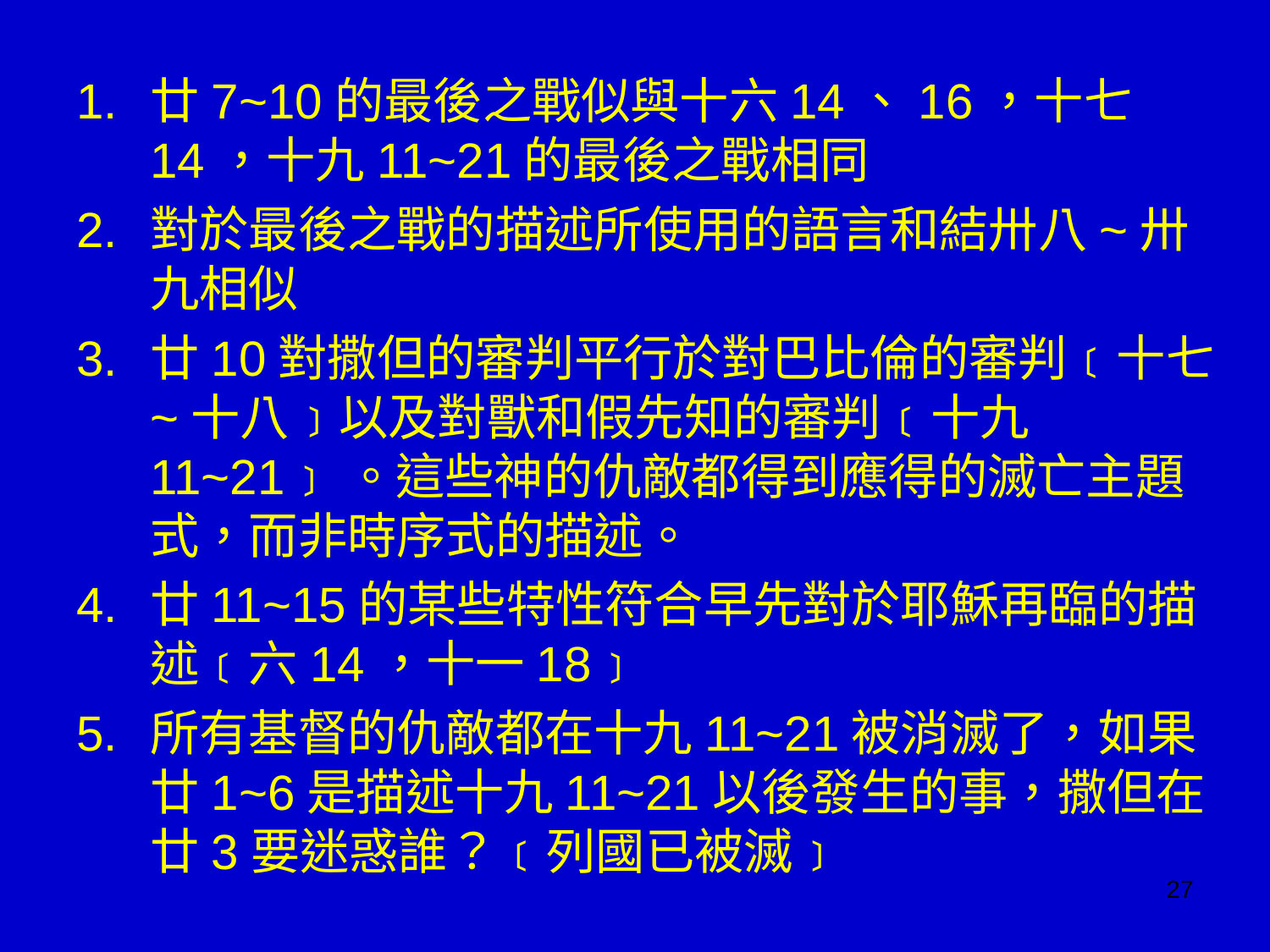

廿7~10的最後之戰似與十六14、16，十七14，十九11~21的最後之戰相同
對於最後之戰的描述所使用的語言和結卅八~卅九相似
廿10對撒但的審判平行於對巴比倫的審判﹝十七~十八﹞以及對獸和假先知的審判﹝十九11~21﹞。這些神的仇敵都得到應得的滅亡主題式，而非時序式的描述。
廿11~15的某些特性符合早先對於耶穌再臨的描述﹝六14，十一18﹞
所有基督的仇敵都在十九11~21被消滅了，如果廿1~6是描述十九11~21以後發生的事，撒但在廿3要迷惑誰？﹝列國已被滅﹞
27